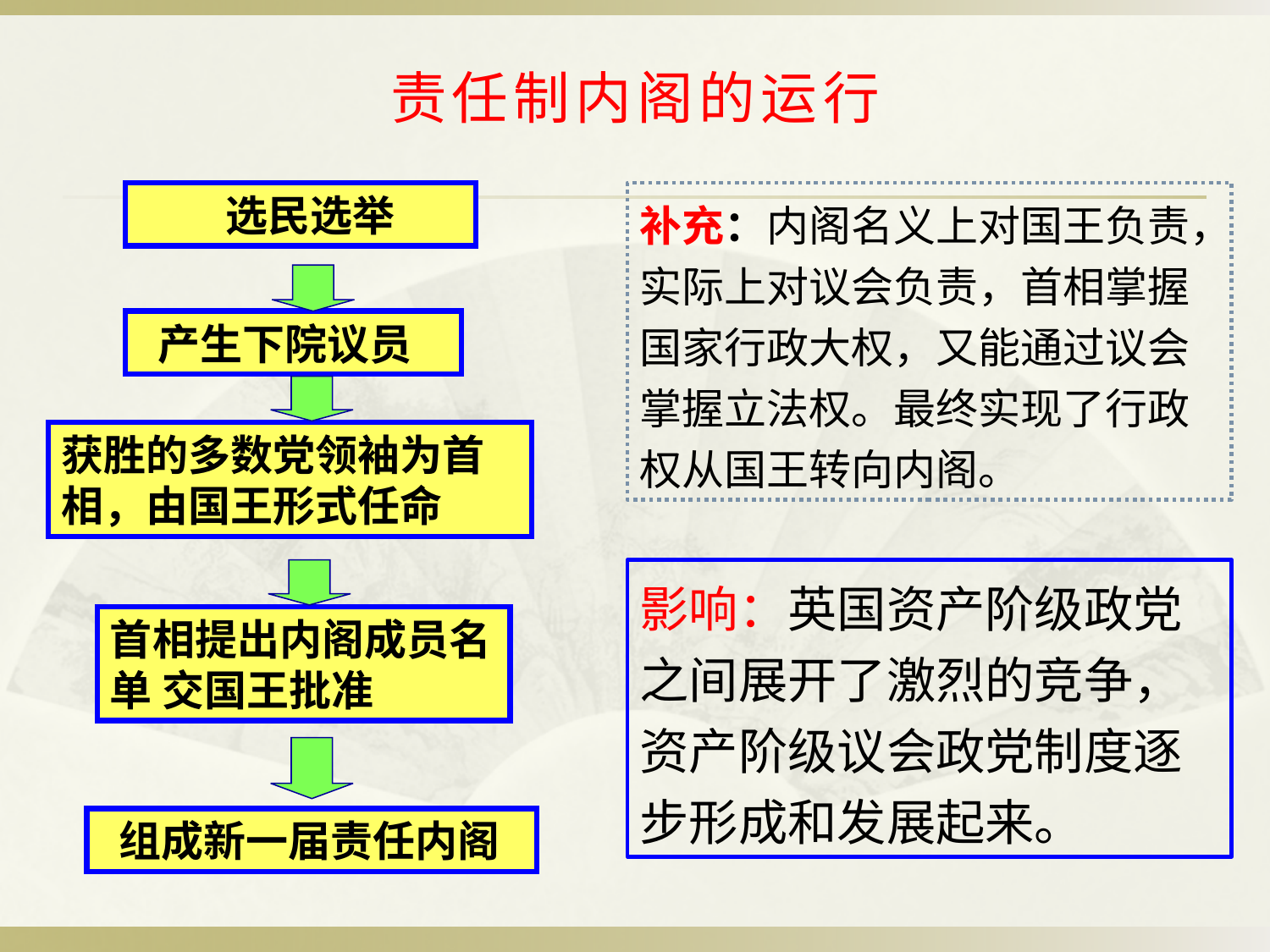

责任制内阁的运行
 选民选举

 产生下院议员

获胜的多数党领袖为首相，由国王形式任命

首相提出内阁成员名单 交国王批准

补充：内阁名义上对国王负责，实际上对议会负责，首相掌握国家行政大权，又能通过议会掌握立法权。最终实现了行政权从国王转向内阁。
影响：英国资产阶级政党之间展开了激烈的竞争，资产阶级议会政党制度逐步形成和发展起来。
 组成新一届责任内阁